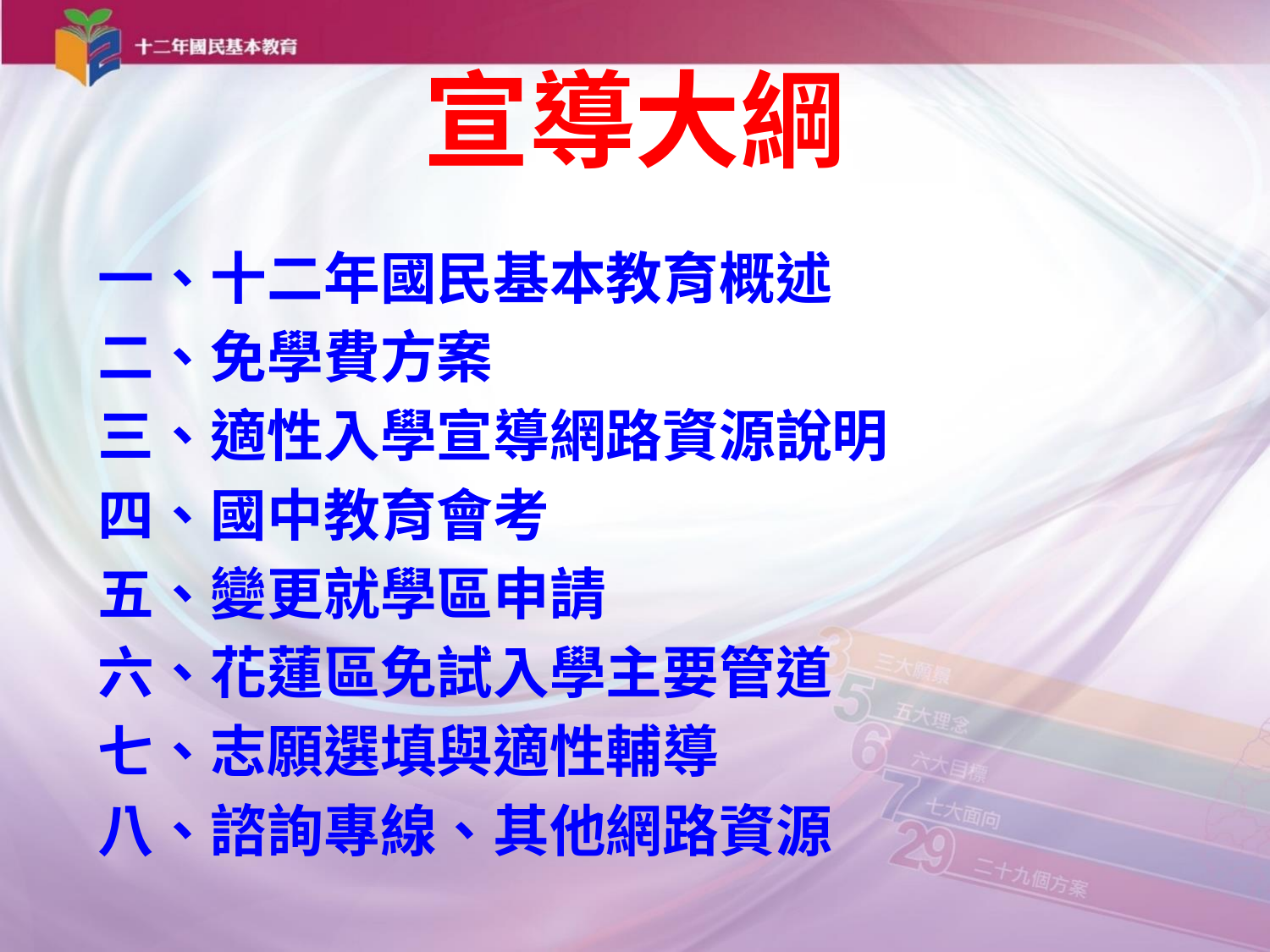

# 宣導大綱
一、十二年國民基本教育概述
二、免學費方案
三、適性入學宣導網路資源說明
四、國中教育會考
五、變更就學區申請
六、花蓮區免試入學主要管道
七、志願選填與適性輔導
八、諮詢專線、其他網路資源